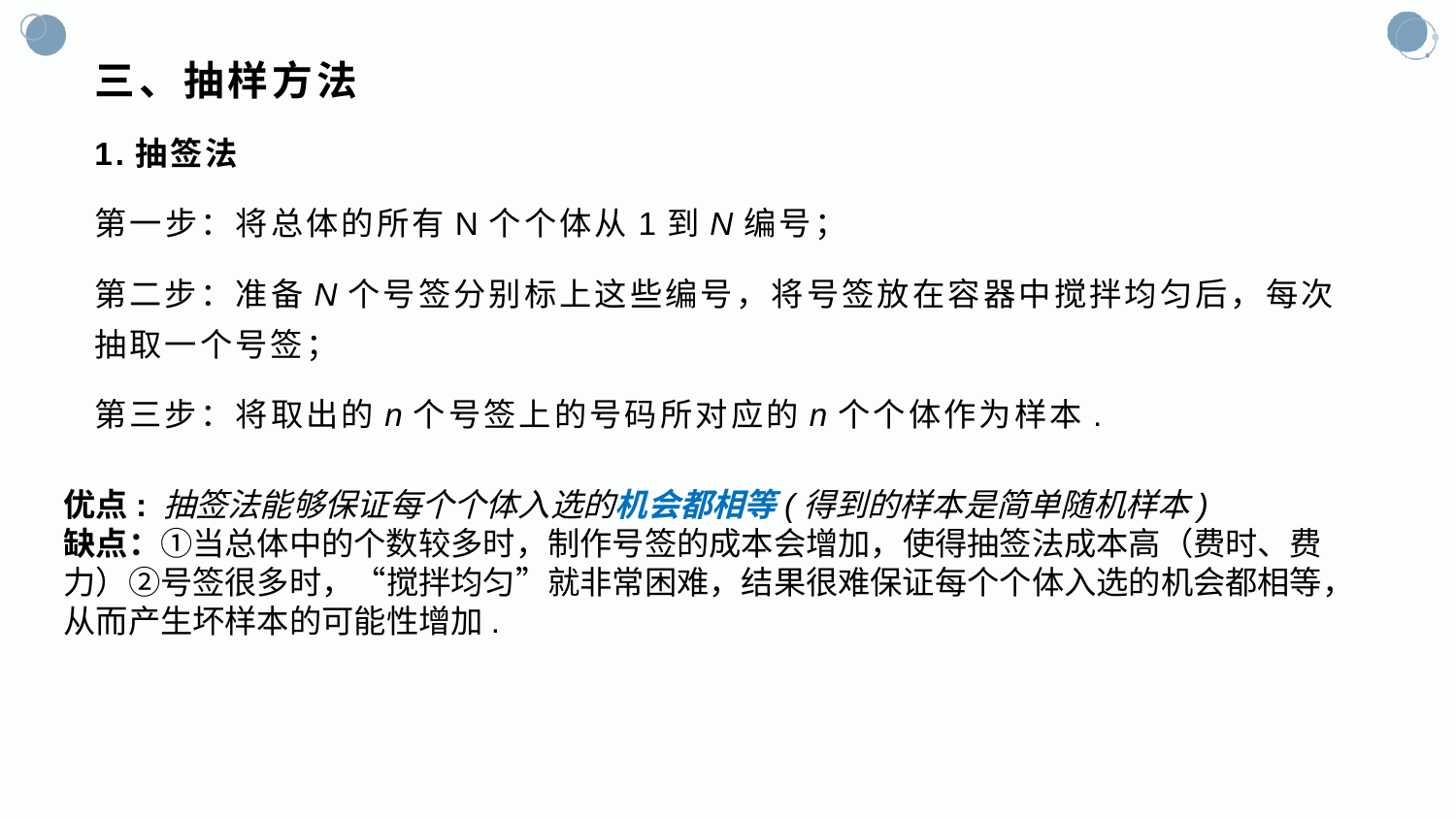

# 三、抽样方法
1.抽签法
第一步：将总体的所有N个个体从1到N编号；
第二步：准备N个号签分别标上这些编号，将号签放在容器中搅拌均匀后，每次抽取一个号签；
第三步：将取出的n个号签上的号码所对应的n个个体作为样本.

优点: 抽签法能够保证每个个体入选的机会都相等(得到的样本是简单随机样本)
缺点：①当总体中的个数较多时，制作号签的成本会增加，使得抽签法成本高（费时、费力）②号签很多时，“搅拌均匀”就非常困难，结果很难保证每个个体入选的机会都相等，从而产生坏样本的可能性增加.